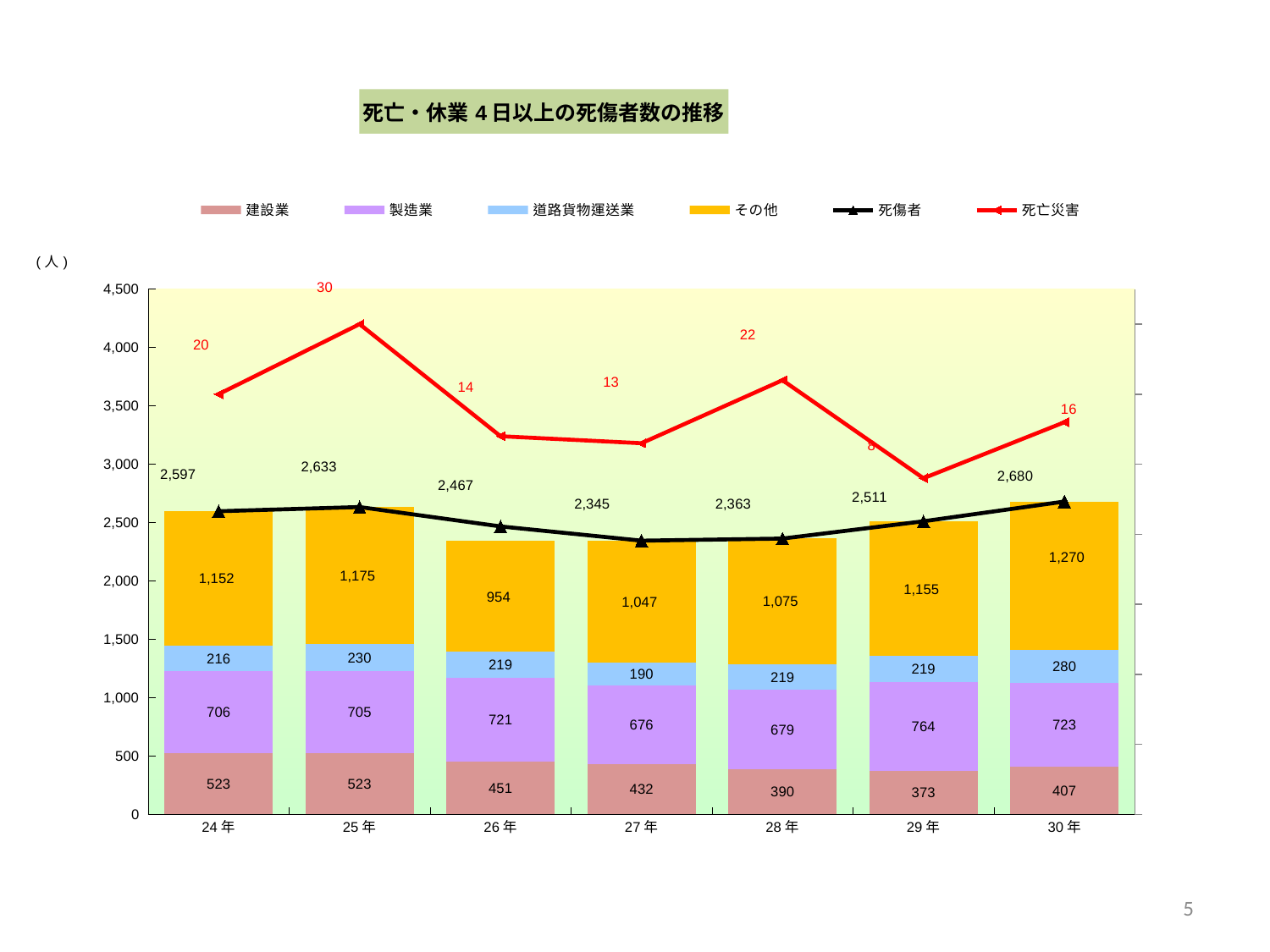

### Chart: 死亡・休業4日以上の死傷者数の推移

| Category | 建設業 | 製造業 | 道路貨物運送業 | その他 | 死傷者 | 死亡災害 |
|---|---|---|---|---|---|---|
| 24年 | 523.0 | 706.0 | 216.0 | 1152.0 | 2597.0 | 20.0 |
| 25年 | 523.0 | 705.0 | 230.0 | 1175.0 | 2633.0 | 30.0 |
| 26年 | 451.0 | 721.0 | 219.0 | 954.0 | 2467.0 | 14.0 |
| 27年 | 432.0 | 676.0 | 190.0 | 1047.0 | 2345.0 | 13.0 |
| 28年 | 390.0 | 679.0 | 219.0 | 1075.0 | 2363.0 | 22.0 |
| 29年 | 373.0 | 764.0 | 219.0 | 1155.0 | 2511.0 | 8.0 |
| 30年
 | 407.0 | 723.0 | 280.0 | 1270.0 | 2680.0 | 16.0 |
5